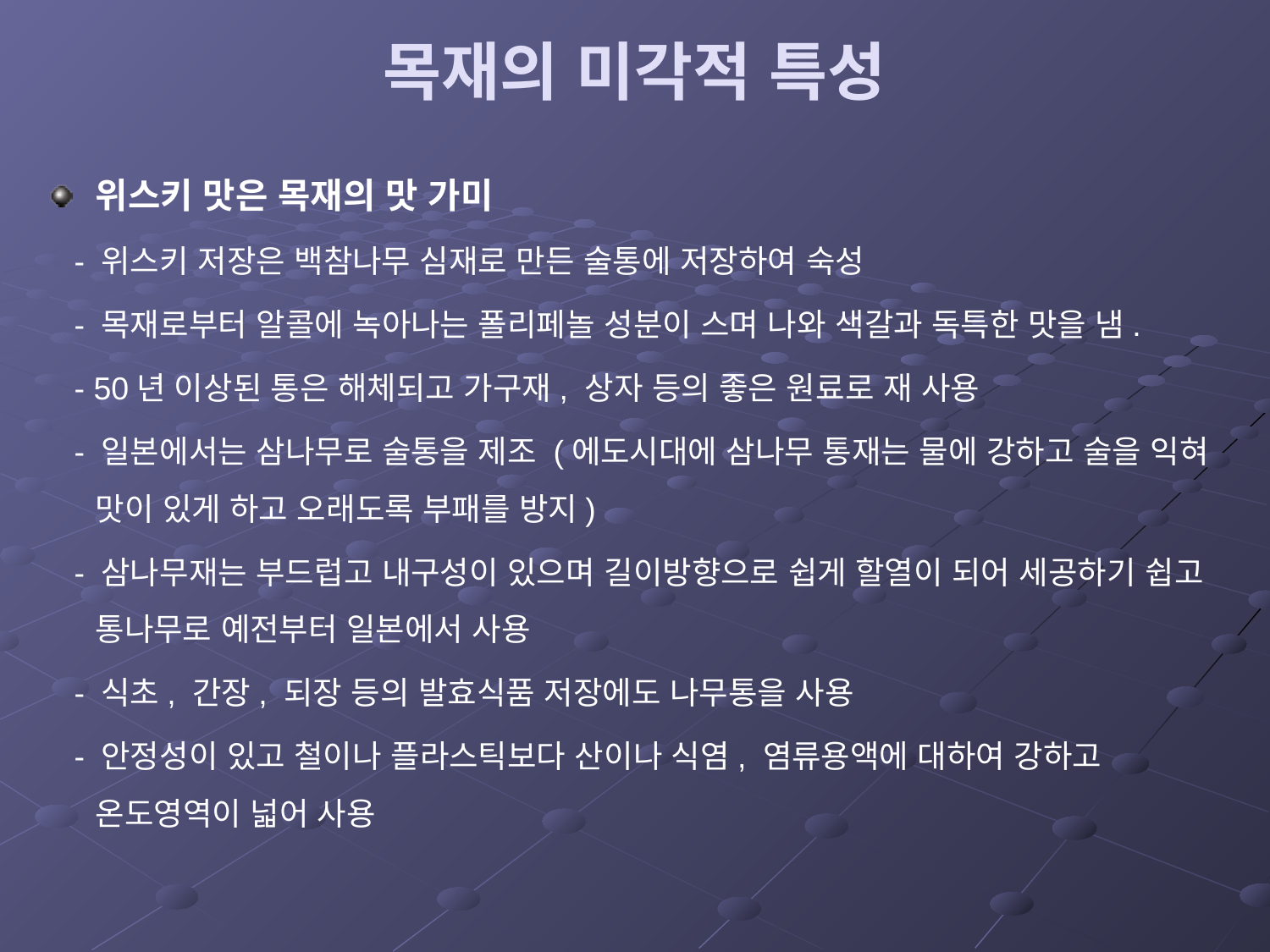

# 목재의 미각적 특성
위스키 맛은 목재의 맛 가미
   - 위스키 저장은 백참나무 심재로 만든 술통에 저장하여 숙성
   - 목재로부터 알콜에 녹아나는 폴리페놀 성분이 스며 나와 색갈과 독특한 맛을 냄.
   - 50년 이상된 통은 해체되고 가구재, 상자 등의 좋은 원료로 재 사용
   - 일본에서는 삼나무로 술통을 제조 (에도시대에 삼나무 통재는 물에 강하고 술을 익혀 맛이 있게 하고 오래도록 부패를 방지)
   - 삼나무재는 부드럽고 내구성이 있으며 길이방향으로 쉽게 할열이 되어 세공하기 쉽고 통나무로 예전부터 일본에서 사용
   - 식초, 간장, 되장 등의 발효식품 저장에도 나무통을 사용
   - 안정성이 있고 철이나 플라스틱보다 산이나 식염, 염류용액에 대하여 강하고 온도영역이 넓어 사용